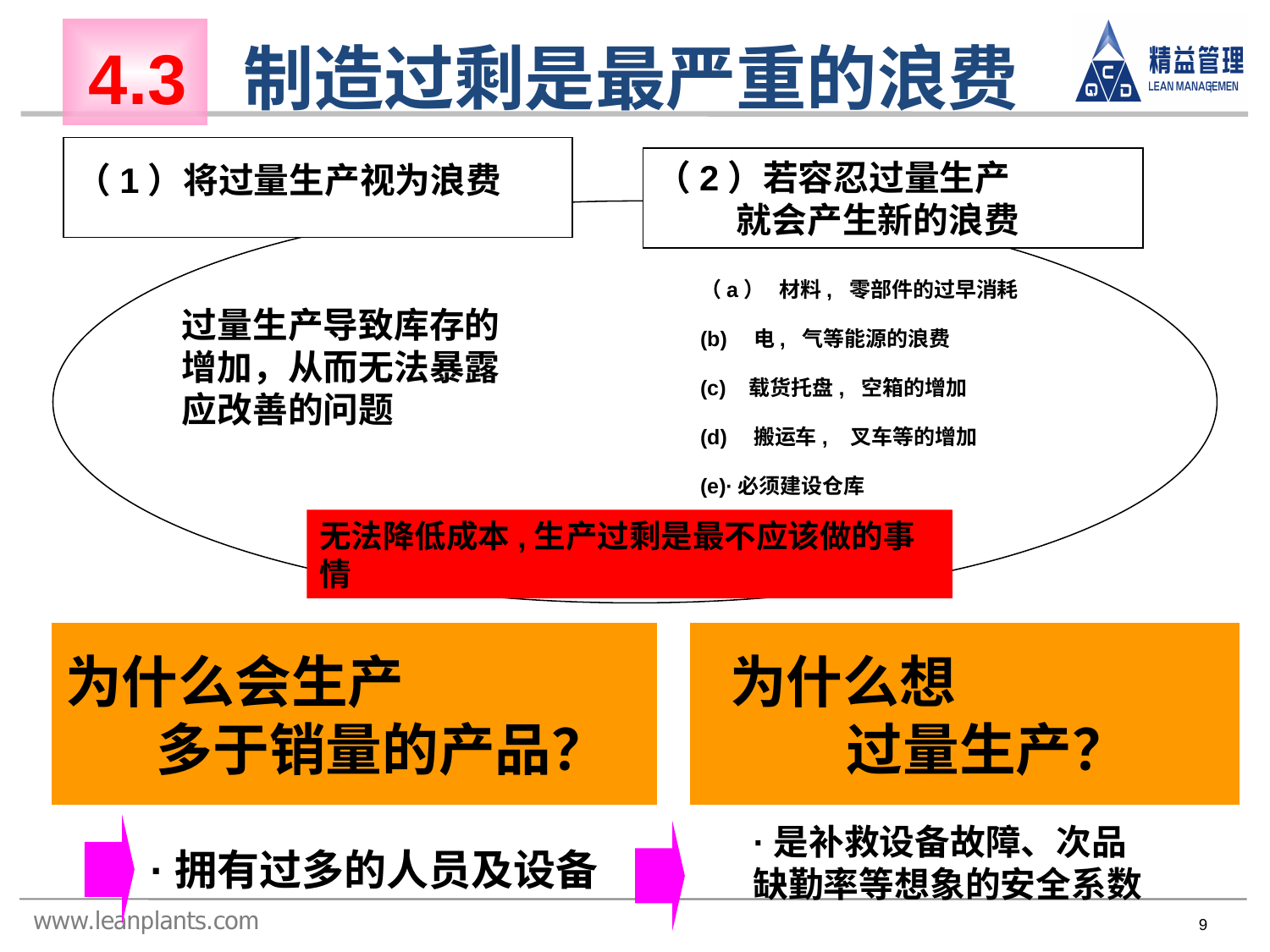

4.3  制造过剩是最严重的浪费
（1）将过量生产视为浪费
（2）若容忍过量生产
         就会产生新的浪费

（a）   材料,  零部件的过早消耗

(b)　电,  气等能源的浪费

(c)   载货托盘,  空箱的增加

(d)　搬运车,   叉车等的增加

(e)·必须建设仓库

过量生产导致库存的
增加，从而无法暴露
应改善的问题
无法降低成本,生产过剩是最不应该做的事情
为什么会生产
      多于销量的产品？
 为什么想
          过量生产？
·是补救设备故障、次品
缺勤率等想象的安全系数

·拥有过多的人员及设备